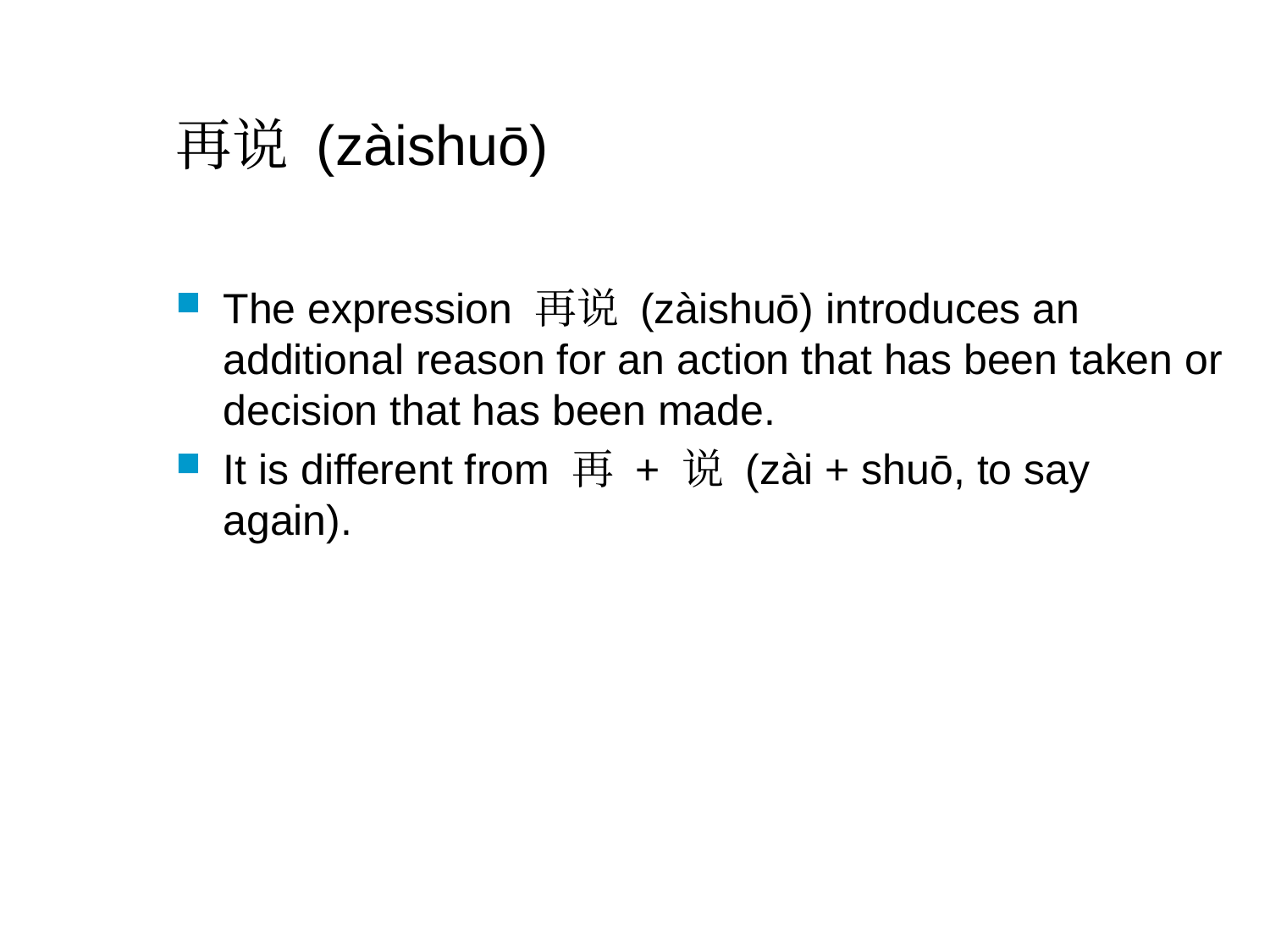

# 再说 (zàishuō)
The expression 再说 (zàishuō) introduces an additional reason for an action that has been taken or decision that has been made.
It is different from 再 + 说 (zài + shuō, to say again).